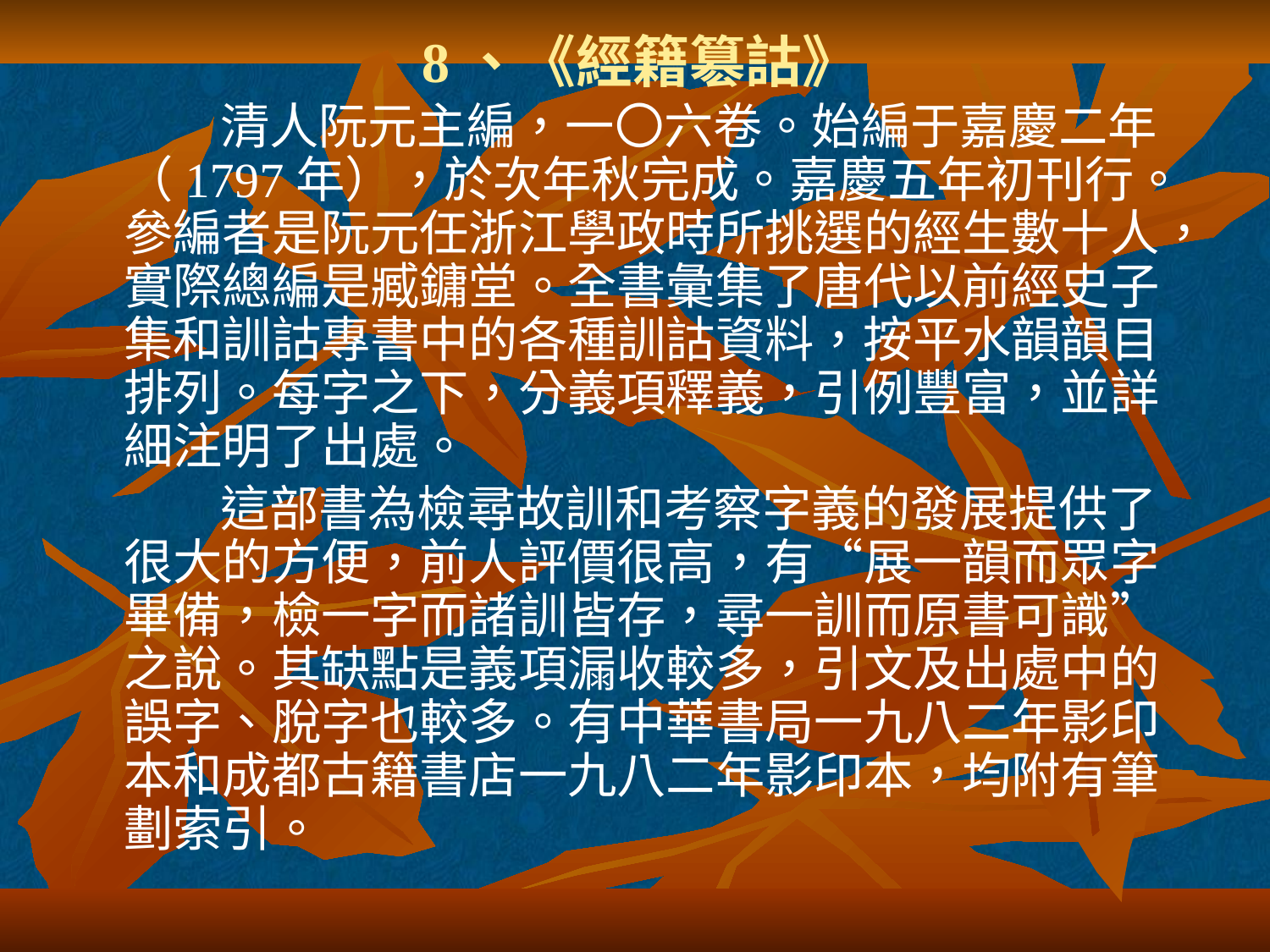

# 8、《經籍簒詁》
            清人阮元主編，一〇六卷。始編于嘉慶二年（1797年），於次年秋完成。嘉慶五年初刊行。參編者是阮元任浙江學政時所挑選的經生數十人，實際總編是臧鏞堂。全書彙集了唐代以前經史子集和訓詁專書中的各種訓詁資料，按平水韻韻目排列。每字之下，分義項釋義，引例豐富，並詳細注明了出處。
            這部書為檢尋故訓和考察字義的發展提供了很大的方便，前人評價很高，有“展一韻而眾字畢備，檢一字而諸訓皆存，尋一訓而原書可識”之說。其缺點是義項漏收較多，引文及出處中的誤字、脫字也較多。有中華書局一九八二年影印本和成都古籍書店一九八二年影印本，均附有筆劃索引。